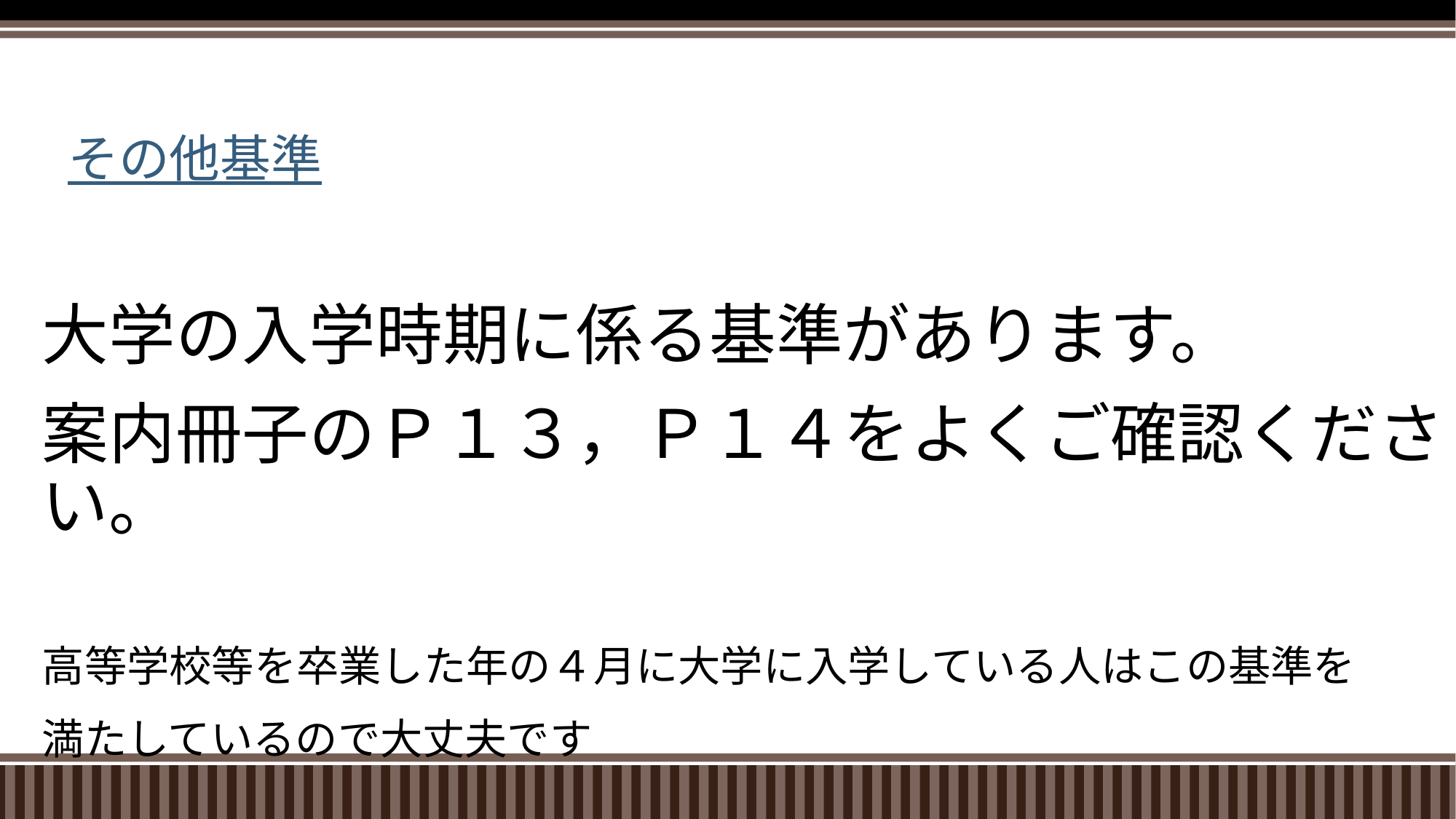

# その他基準

大学の入学時期に係る基準があります。
案内冊子のＰ１３，Ｐ１４をよくご確認ください。

高等学校等を卒業した年の４月に大学に入学している人はこの基準を
満たしているので大丈夫です